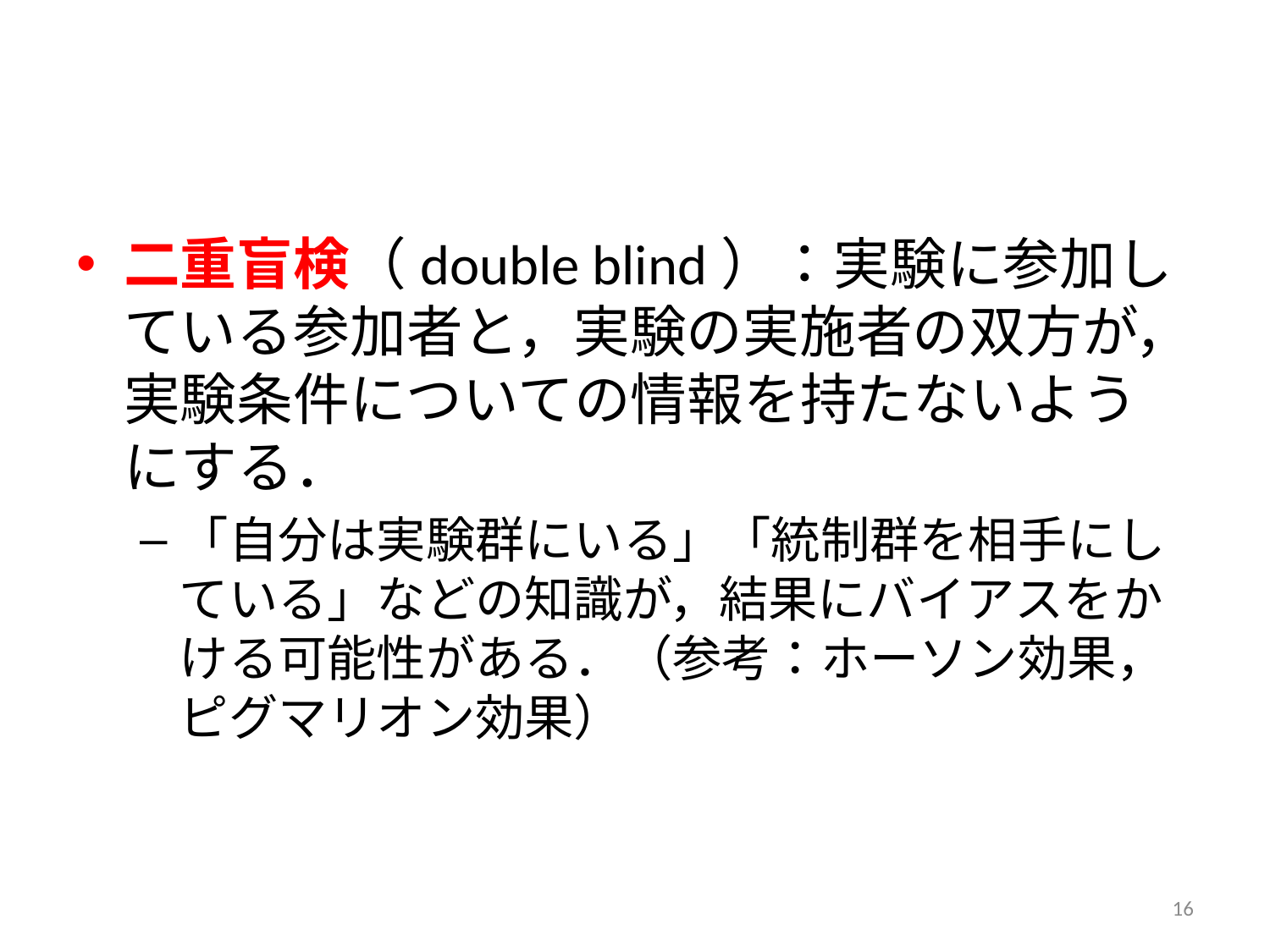

#
二重盲検（double blind）：実験に参加している参加者と，実験の実施者の双方が，実験条件についての情報を持たないようにする．
「自分は実験群にいる」「統制群を相手にしている」などの知識が，結果にバイアスをかける可能性がある．（参考：ホーソン効果，ピグマリオン効果）
16